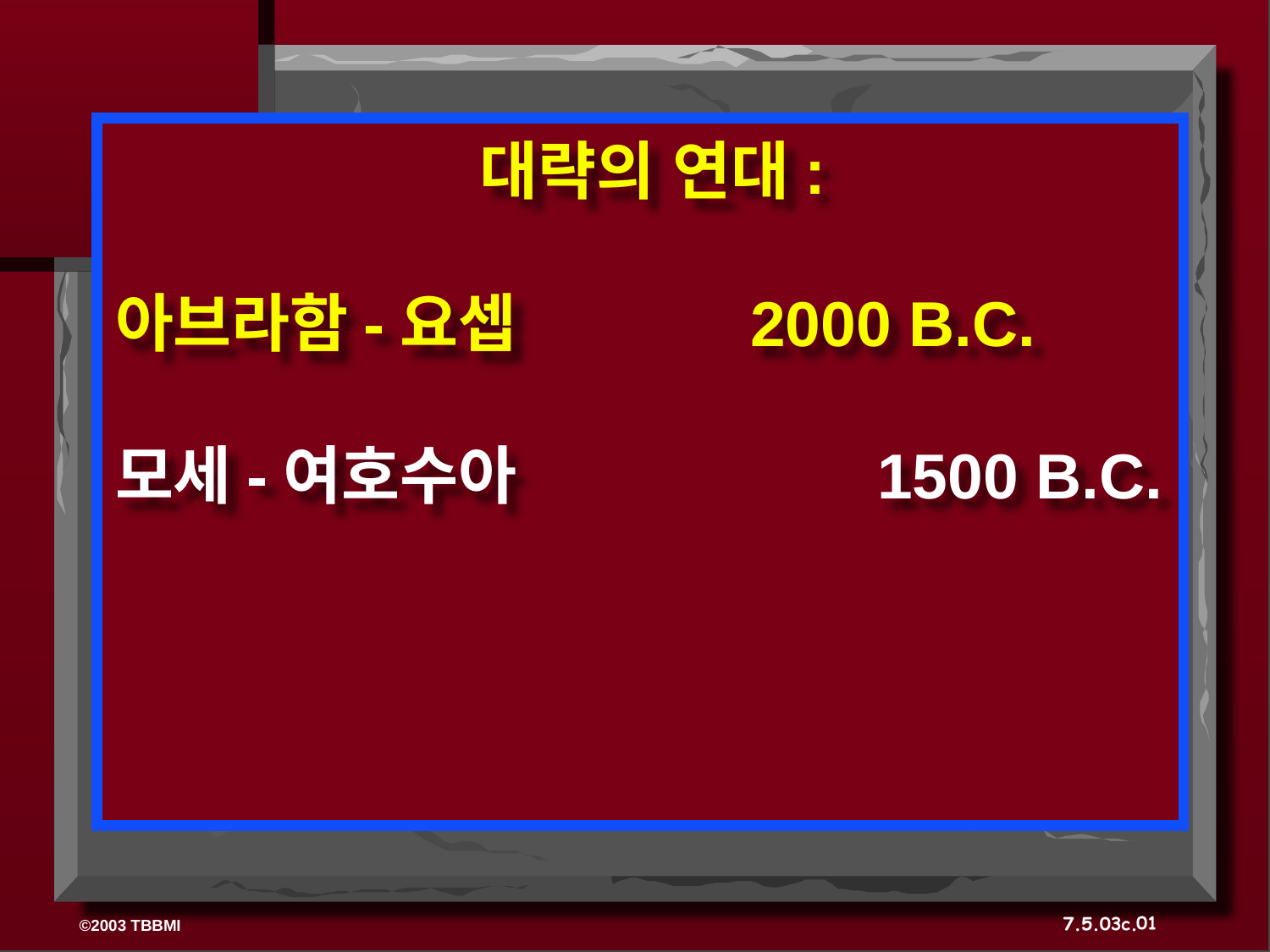

대략의 연대:

아브라함-요셉         	2000 B.C.

모세-여호수아	  		1500 B.C.

01